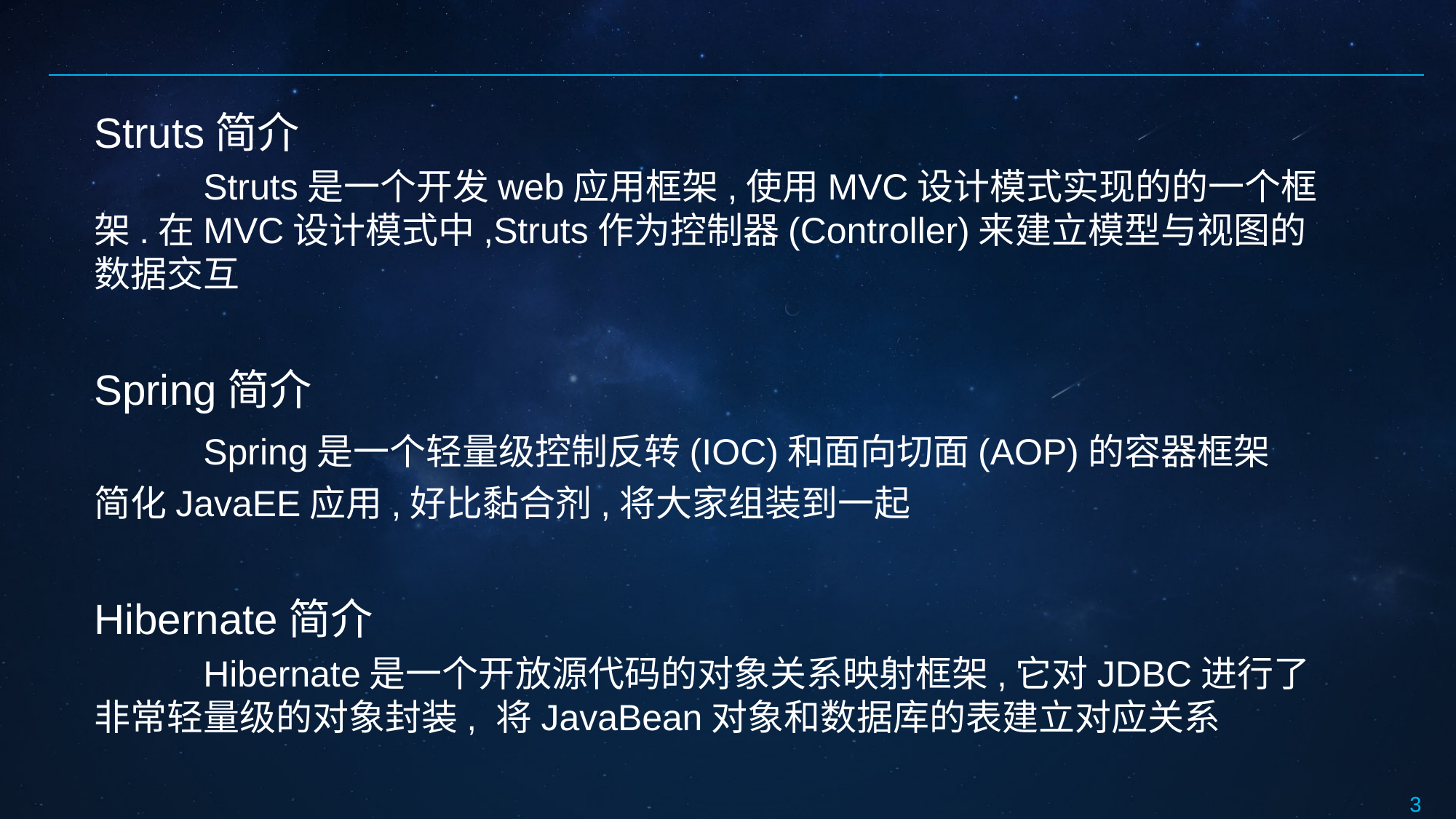

Struts简介
	Struts是一个开发web应用框架,使用MVC设计模式实现的的一个框架.在MVC设计模式中,Struts作为控制器(Controller)来建立模型与视图的数据交互

Spring简介
	Spring是一个轻量级控制反转(IOC)和面向切面(AOP)的容器框架
简化JavaEE应用,好比黏合剂,将大家组装到一起

Hibernate简介
	Hibernate是一个开放源代码的对象关系映射框架,它对JDBC进行了非常轻量级的对象封装, 将JavaBean对象和数据库的表建立对应关系